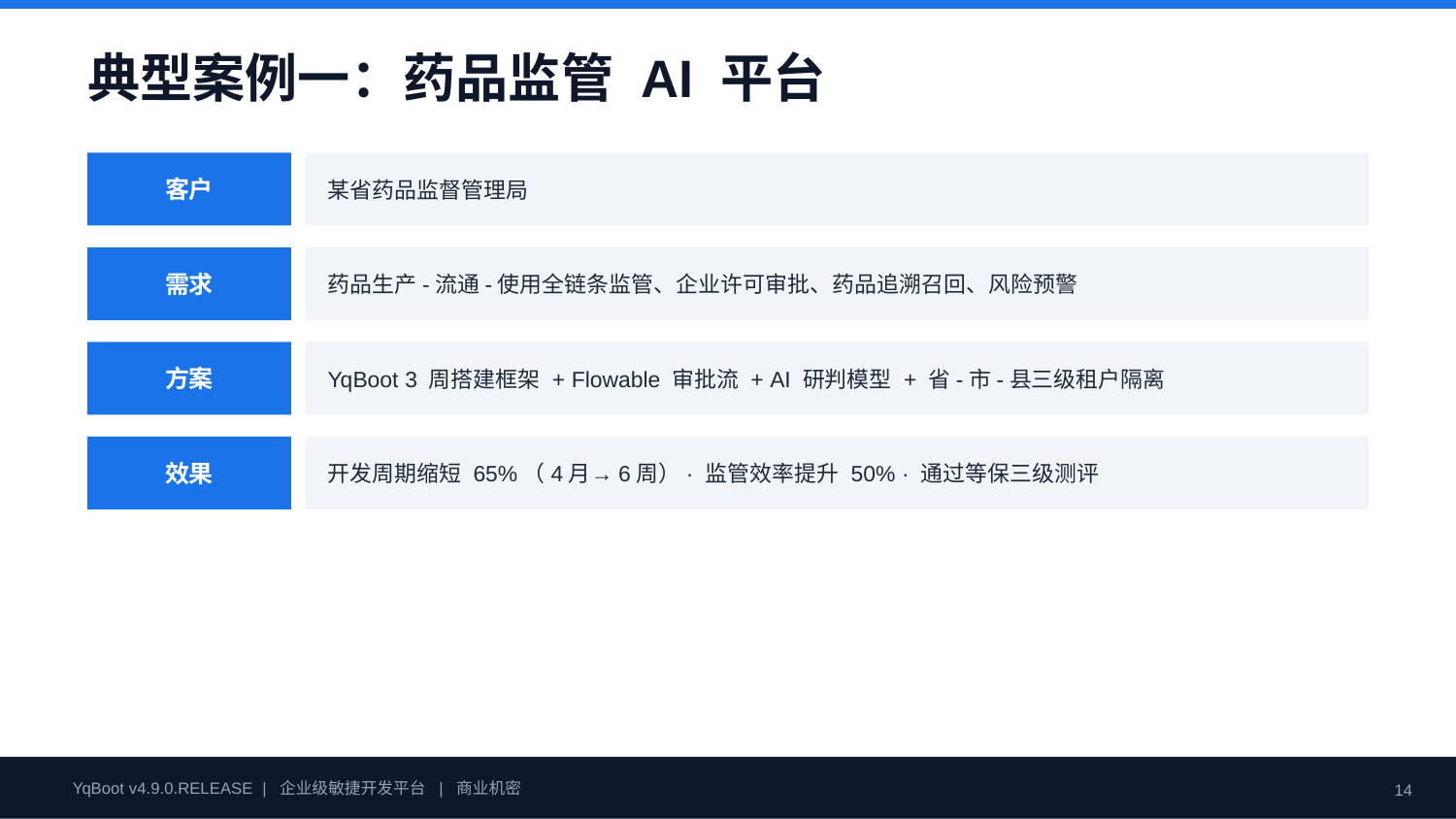

典型案例一：药品监管 AI 平台

客户

某省药品监督管理局

需求

药品生产-流通-使用全链条监管、企业许可审批、药品追溯召回、风险预警

方案

YqBoot 3 周搭建框架 + Flowable 审批流 + AI 研判模型 + 省-市-县三级租户隔离

效果

开发周期缩短 65%（4月→6周）· 监管效率提升 50% · 通过等保三级测评

YqBoot v4.9.0.RELEASE  |  企业级敏捷开发平台  |  商业机密
14